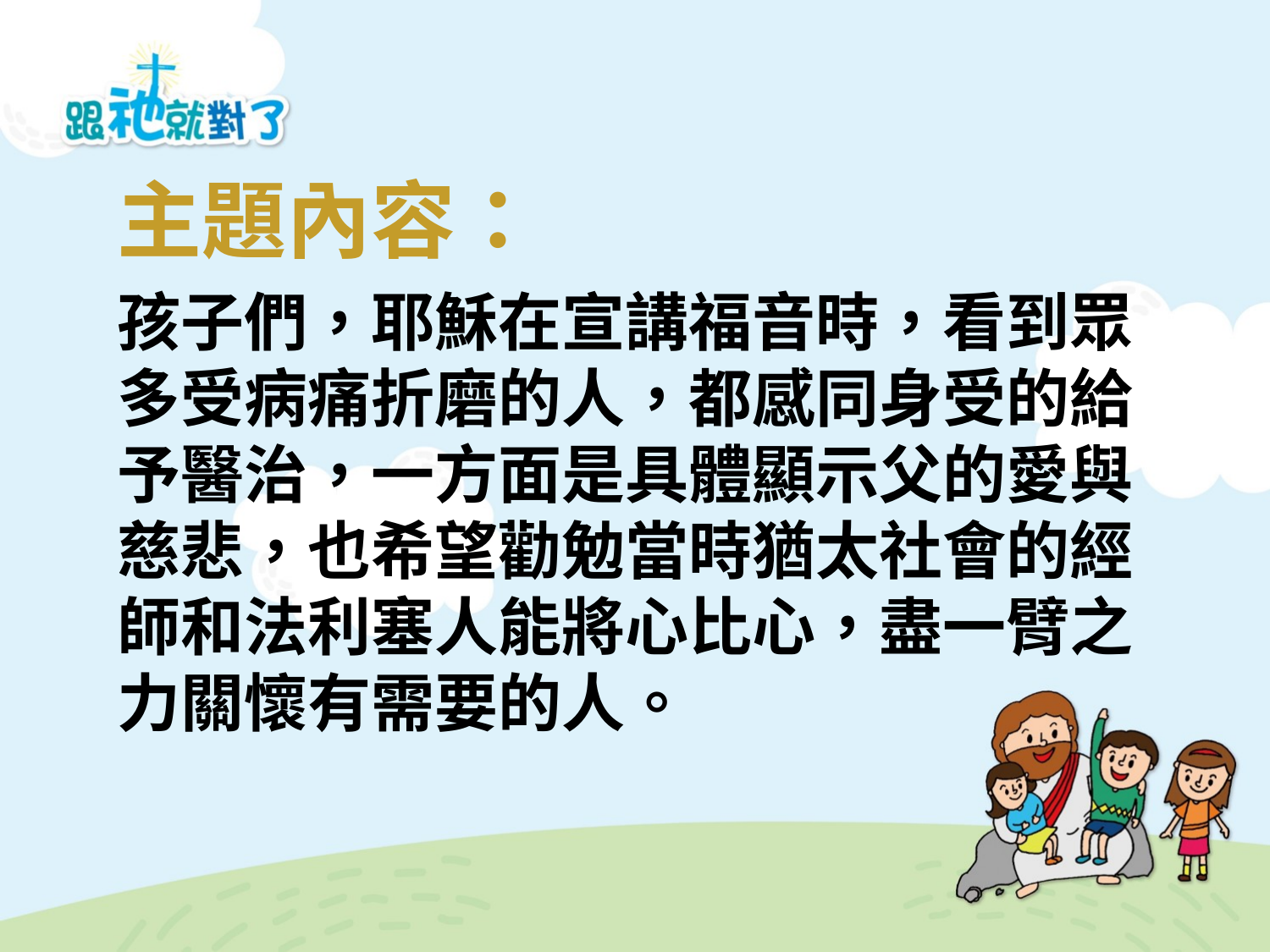

主題內容：
孩子們，耶穌在宣講福音時，看到眾多受病痛折磨的人，都感同身受的給予醫治，一方面是具體顯示父的愛與慈悲，也希望勸勉當時猶太社會的經師和法利塞人能將心比心，盡一臂之力關懷有需要的人。